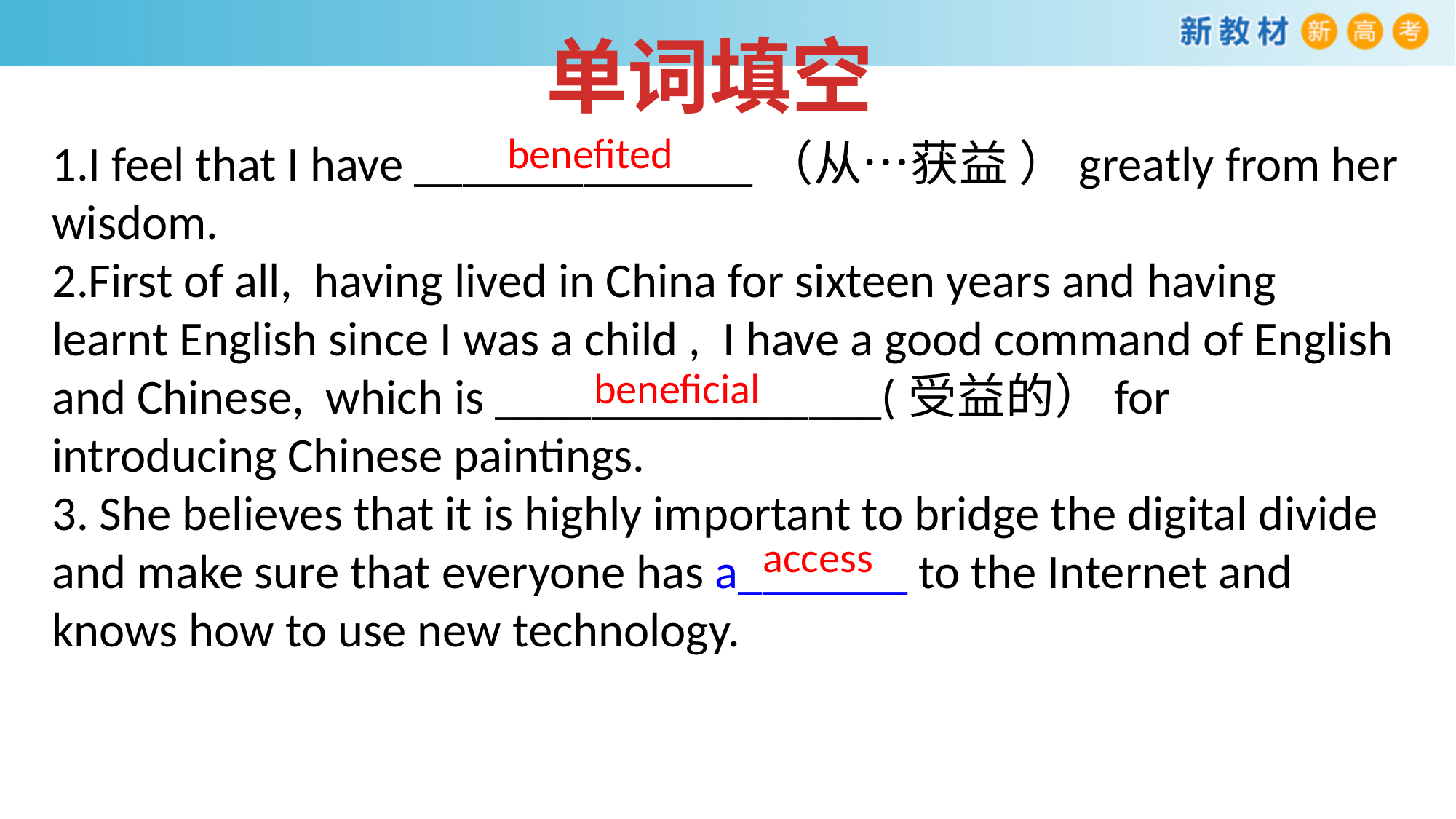

单词填空
benefited
1.I feel that I have ______________（从…获益 ）greatly from her wisdom.
2.First of all,  having lived in China for sixteen years and having learnt English since I was a child ,  I have a good command of English and Chinese,  which is ________________(受益的）for introducing Chinese paintings.
3. She believes that it is highly important to bridge the digital divide and make sure that everyone has a_______ to the Internet and knows how to use new technology.

beneficial
access